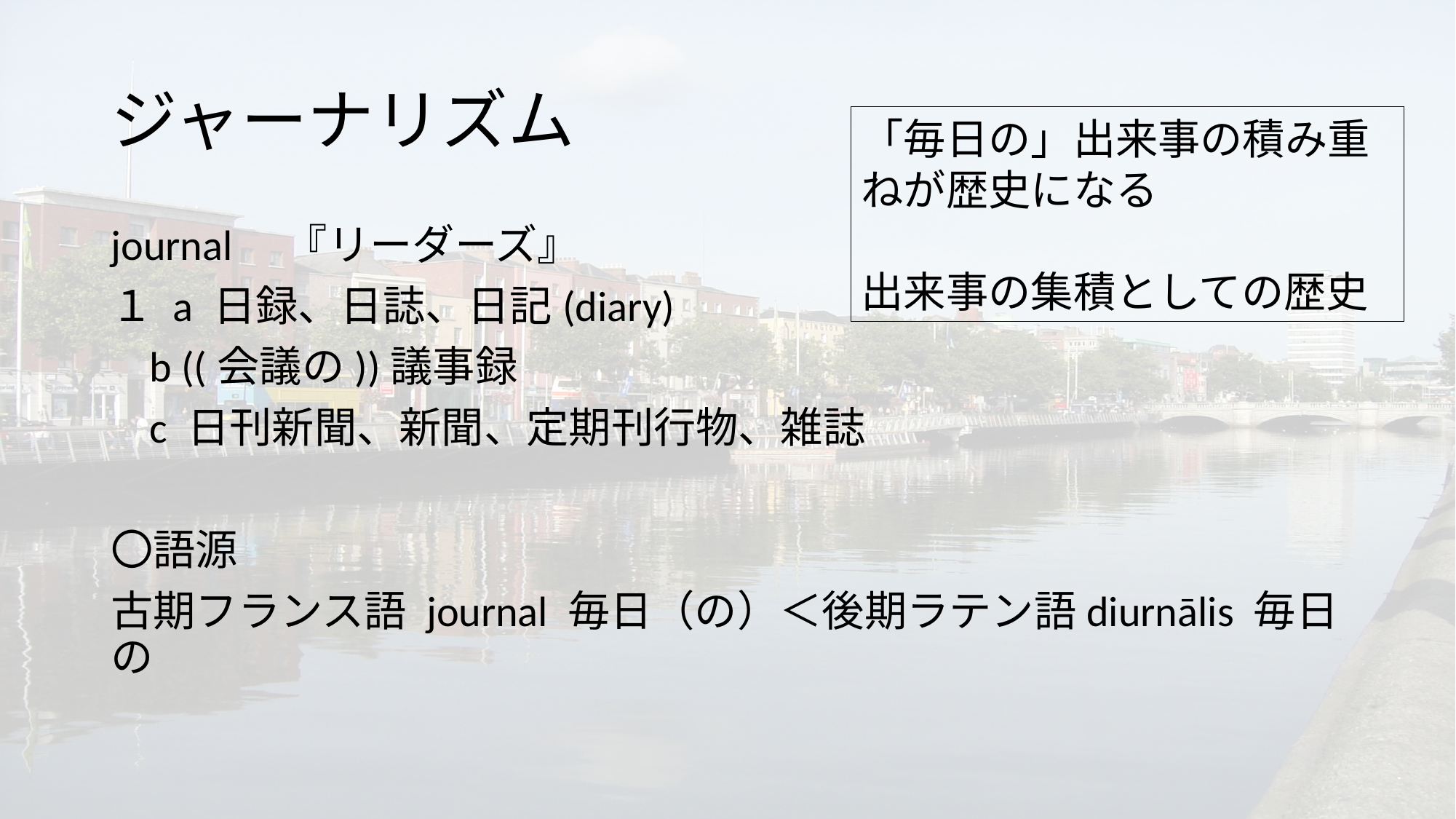

# ジャーナリズム
「毎日の」出来事の積み重ねが歴史になる

出来事の集積としての歴史
journal　『リーダーズ』
１ a 日録、日誌、日記(diary)
    b ((会議の))議事録
    c 日刊新聞、新聞、定期刊行物、雑誌

〇語源
古期フランス語 journal 毎日（の）＜後期ラテン語diurnālis 毎日の